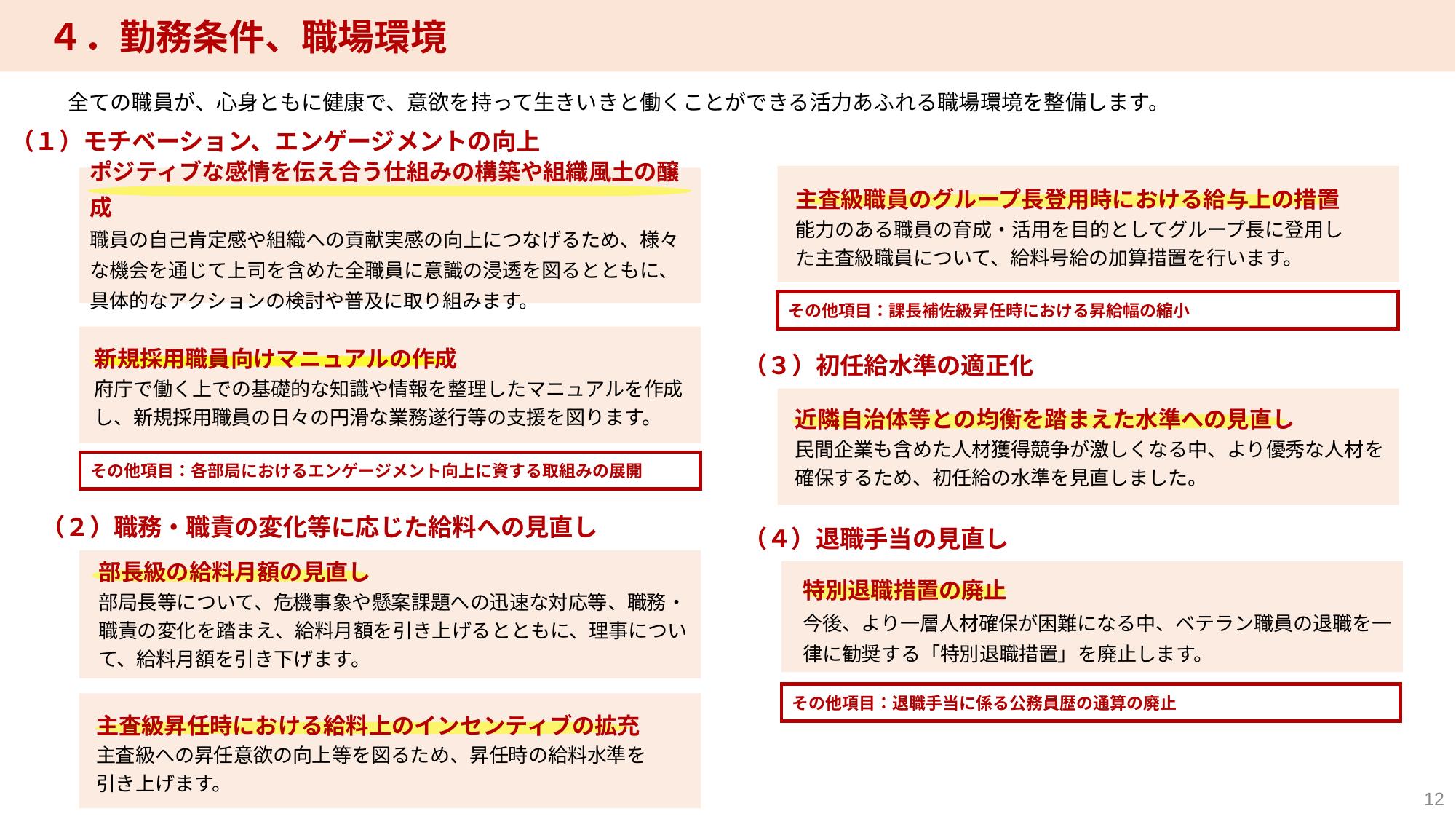

４．勤務条件、職場環境
全ての職員が、心身ともに健康で、意欲を持って生きいきと働くことができる活力あふれる職場環境を整備します。
（１）モチベーション、エンゲージメントの向上

主査級職員のグループ長登用時における給与上の措置
能力のある職員の育成・活用を目的としてグループ長に登用した主査級職員について、給料号給の加算措置を行います。

ポジティブな感情を伝え合う仕組みの構築や組織風土の醸成
職員の自己肯定感や組織への貢献実感の向上につなげるため、様々な機会を通じて上司を含めた全職員に意識の浸透を図るとともに、
具体的なアクションの検討や普及に取り組みます。

その他項目：課長補佐級昇任時における昇給幅の縮小

新規採用職員向けマニュアルの作成
府庁で働く上での基礎的な知識や情報を整理したマニュアルを作成し、新規採用職員の日々の円滑な業務遂行等の支援を図ります。
（３）初任給水準の適正化

近隣自治体等との均衡を踏まえた水準への見直し
民間企業も含めた人材獲得競争が激しくなる中、より優秀な人材を確保するため、初任給の水準を見直しました。

その他項目：各部局におけるエンゲージメント向上に資する取組みの展開
（２）職務・職責の変化等に応じた給料への見直し
（４）退職手当の見直し
部長級の給料月額の見直し
部局長等について、危機事象や懸案課題への迅速な対応等、職務・
職責の変化を踏まえ、給料月額を引き上げるとともに、理事について、給料月額を引き下げます。

特別退職措置の廃止
今後、より一層人材確保が困難になる中、ベテラン職員の退職を一律に勧奨する「特別退職措置」を廃止します。

その他項目：退職手当に係る公務員歴の通算の廃止

主査級昇任時における給料上のインセンティブの拡充
主査級への昇任意欲の向上等を図るため、昇任時の給料水準を
引き上げます。

12